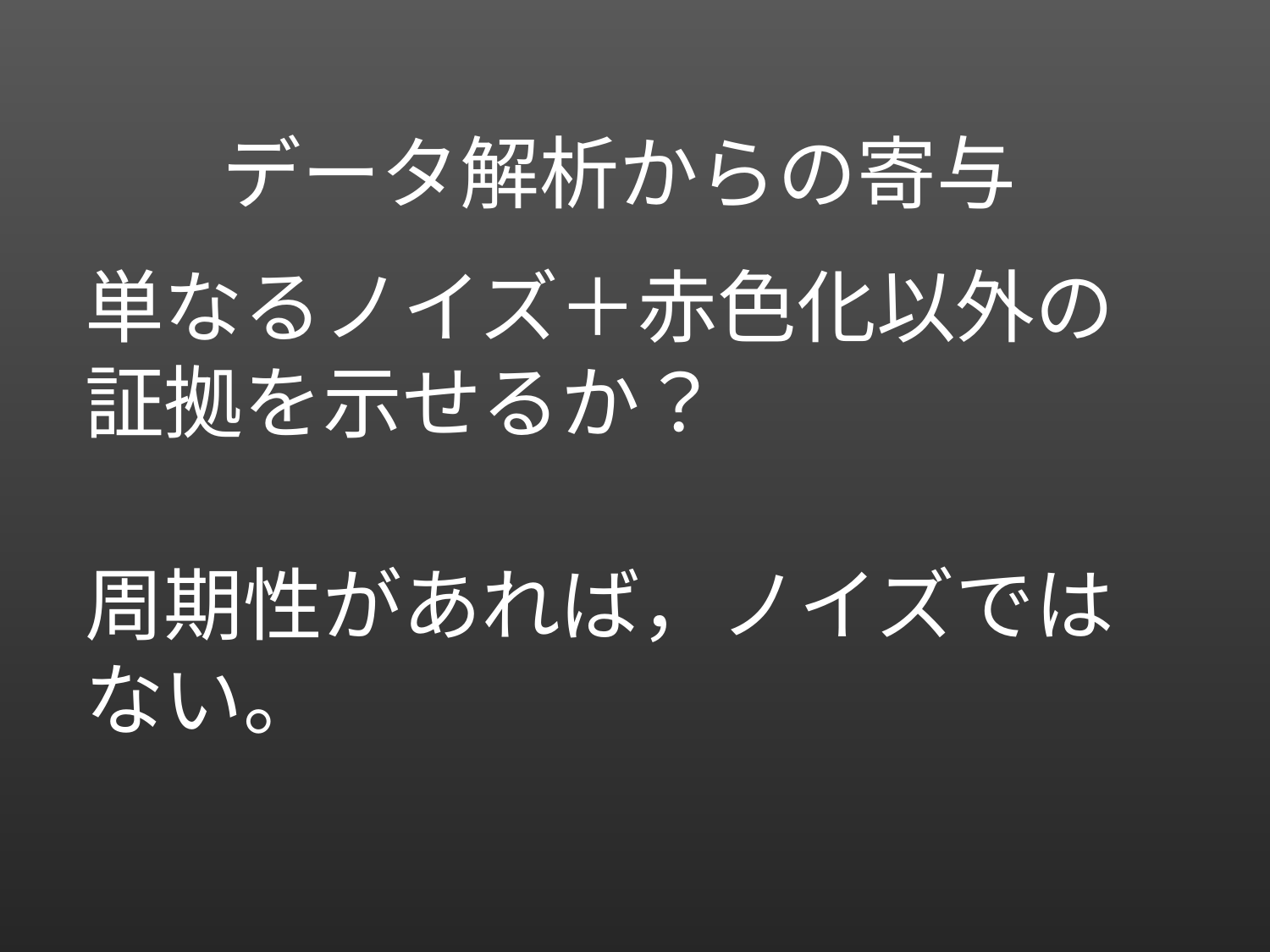

データ解析からの寄与
単なるノイズ＋赤色化以外の証拠を示せるか？
周期性があれば，ノイズではない。